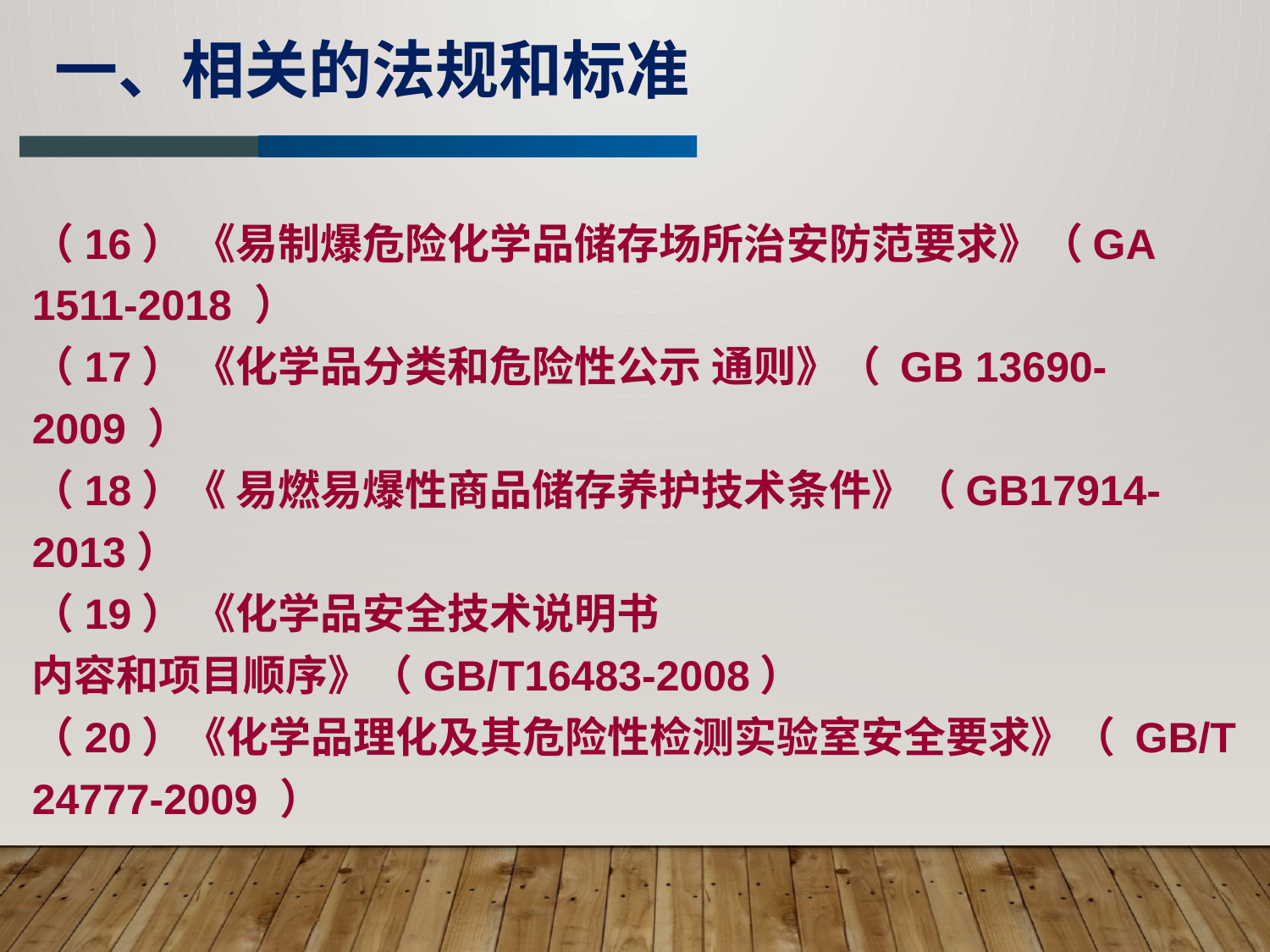

一、相关的法规和标准

（16） 《易制爆危险化学品储存场所治安防范要求》（GA 1511-2018 ）
（17） 《化学品分类和危险性公示 通则》（ GB 13690-2009 ）
（18）《 易燃易爆性商品储存养护技术条件》（GB17914-2013）
（19） 《化学品安全技术说明书 内容和项目顺序》（GB/T16483-2008）
（20）《化学品理化及其危险性检测实验室安全要求》（ GB/T 24777-2009 ）